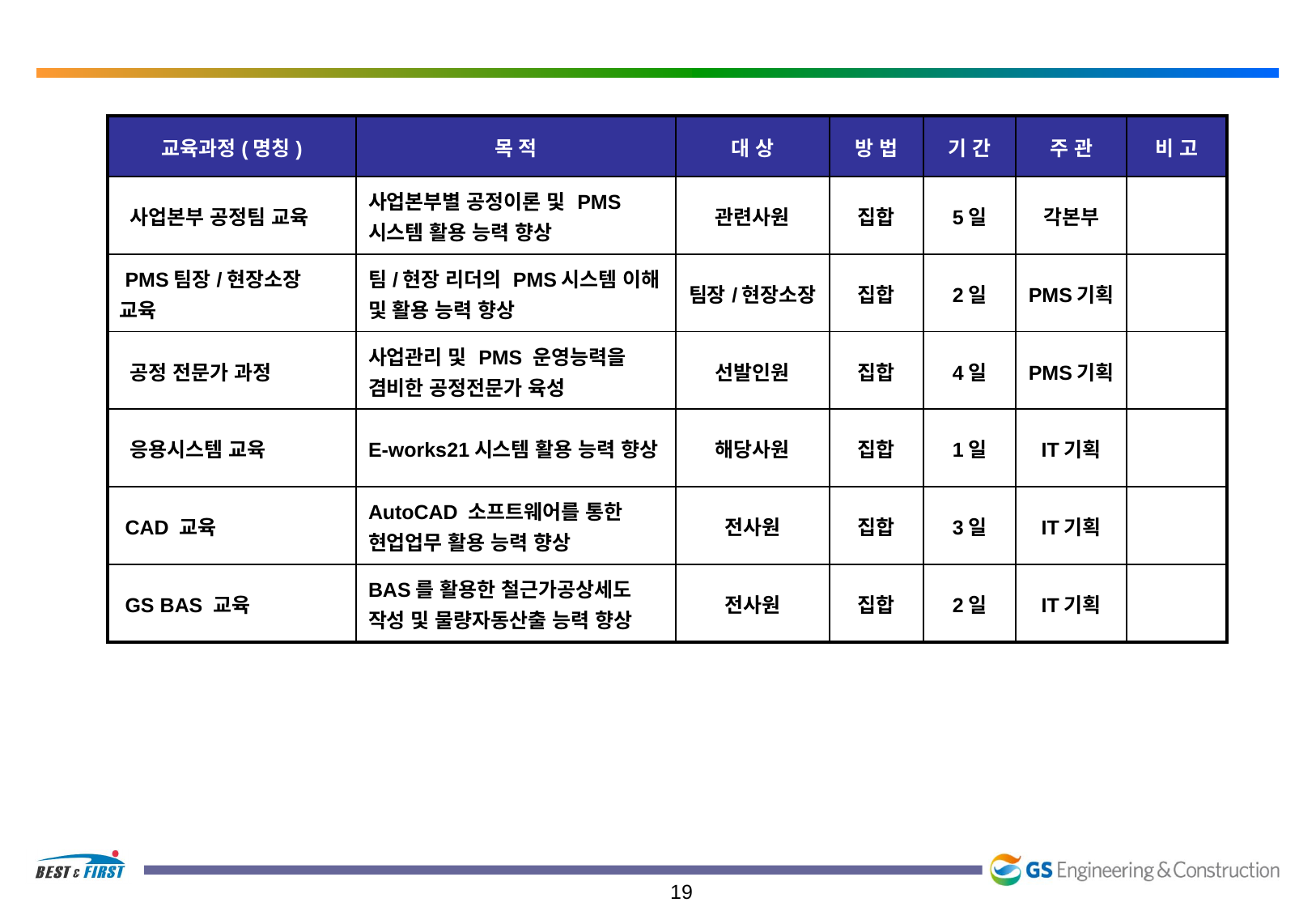

| 교육과정(명칭) | 목 적 | 대 상 | 방 법 | 기 간 | 주 관 | 비 고 |
| --- | --- | --- | --- | --- | --- | --- |
| 사업본부 공정팀 교육 | 사업본부별 공정이론 및 PMS시스템 활용 능력 향상 | 관련사원 | 집합 | 5일 | 각본부 |  |
| PMS팀장/현장소장 교육 | 팀/현장 리더의 PMS시스템 이해 및 활용 능력 향상 | 팀장/현장소장 | 집합 | 2일 | PMS기획 |  |
| 공정 전문가 과정 | 사업관리 및 PMS 운영능력을 겸비한 공정전문가 육성 | 선발인원 | 집합 | 4일 | PMS기획 |  |
| 응용시스템 교육 | E-works21시스템 활용 능력 향상 | 해당사원 | 집합 | 1일 | IT기획 |  |
| CAD 교육 | AutoCAD 소프트웨어를 통한 현업업무 활용 능력 향상 | 전사원 | 집합 | 3일 | IT기획 |  |
| GS BAS 교육 | BAS를 활용한 철근가공상세도 작성 및 물량자동산출 능력 향상 | 전사원 | 집합 | 2일 | IT기획 |  |

19